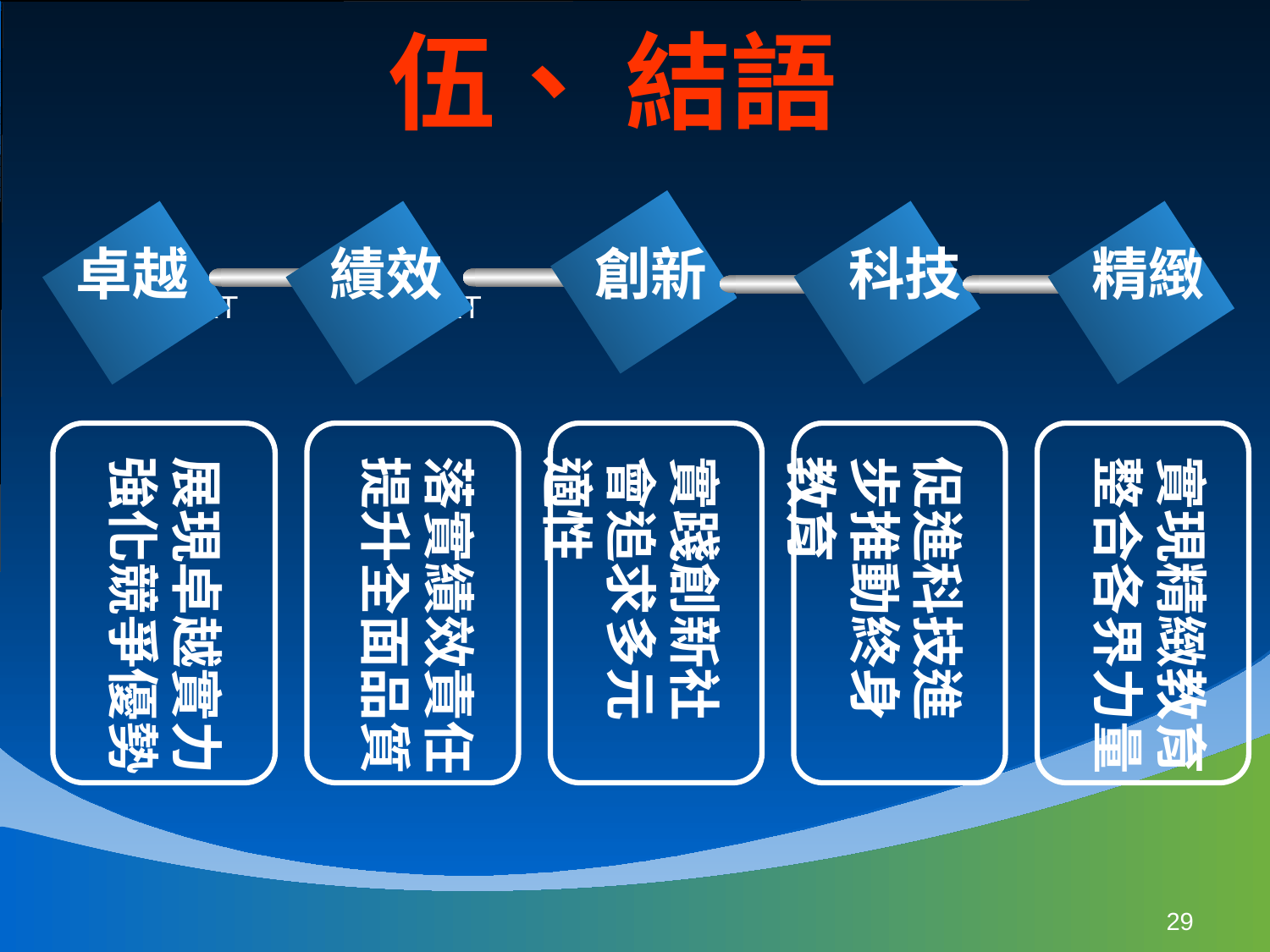

伍、 結語

卓越
績效
創新
科技
精緻

TEXT
TEXT
TEXT
TEXT

展現卓越實力
強化競爭優勢

落實績效責任提升全面品質

實踐創新社會追求多元適性

促進科技進步推動終身教育

實現精緻教育整合各界力量

29